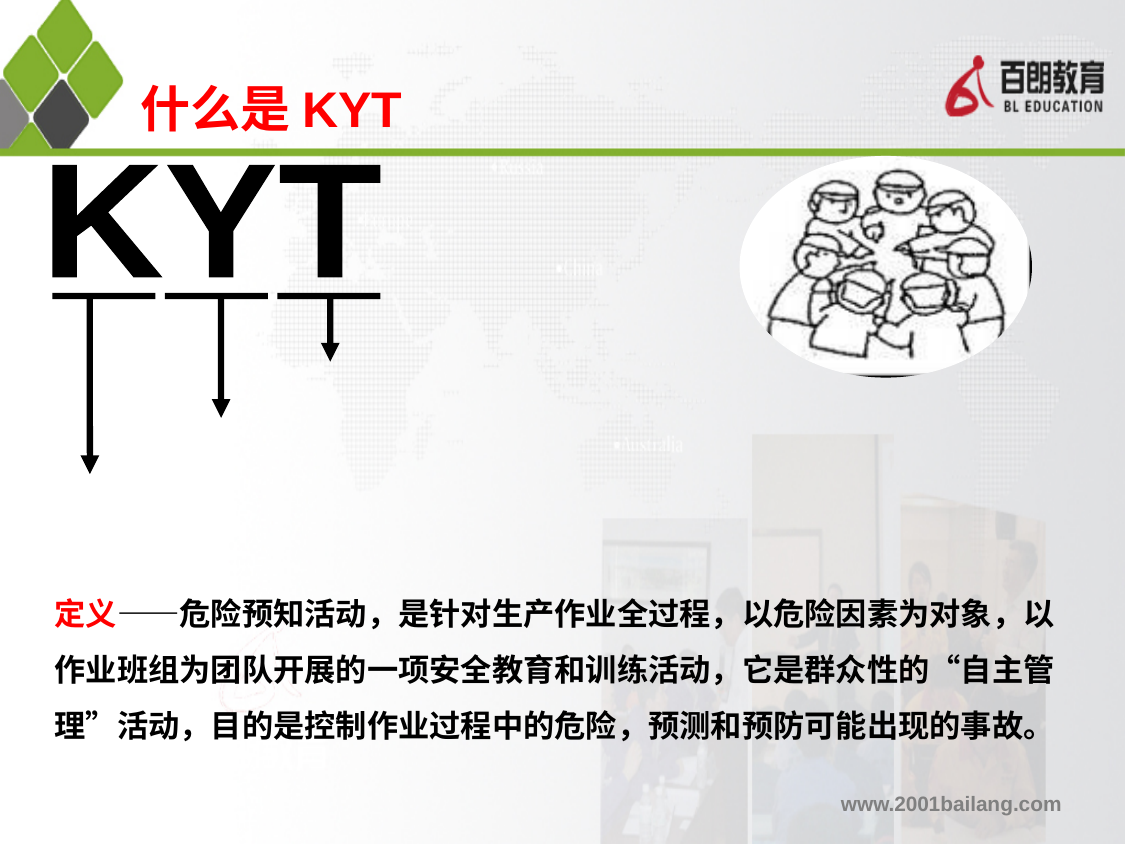

什么是KYT

KYT

定义——危险预知活动，是针对生产作业全过程，以危险因素为对象，以作业班组为团队开展的一项安全教育和训练活动，它是群众性的“自主管理”活动，目的是控制作业过程中的危险，预测和预防可能出现的事故。